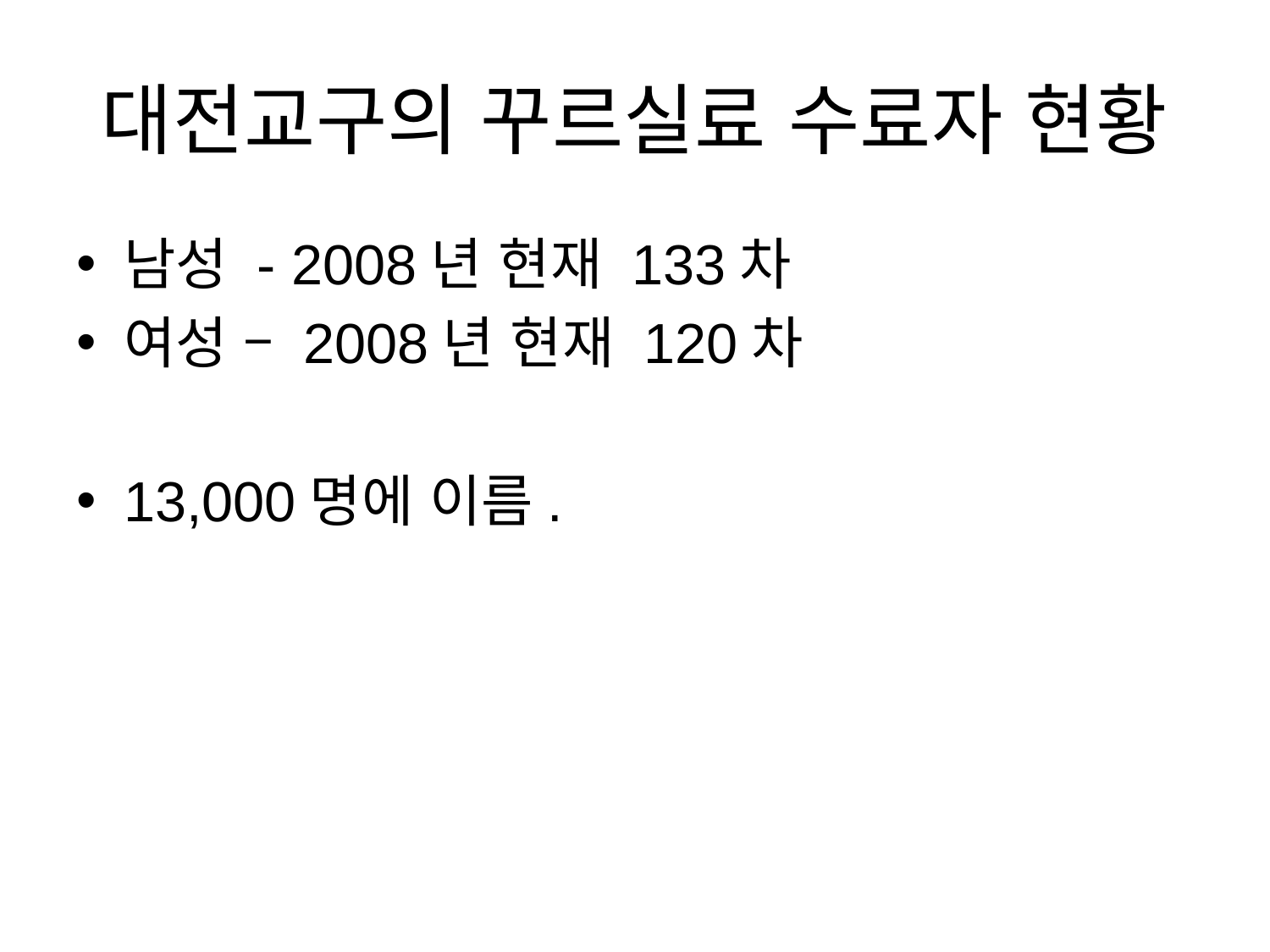

# 대전교구의 꾸르실료 수료자 현황
남성 - 2008년 현재 133차
여성 – 2008년 현재 120차

13,000명에 이름.